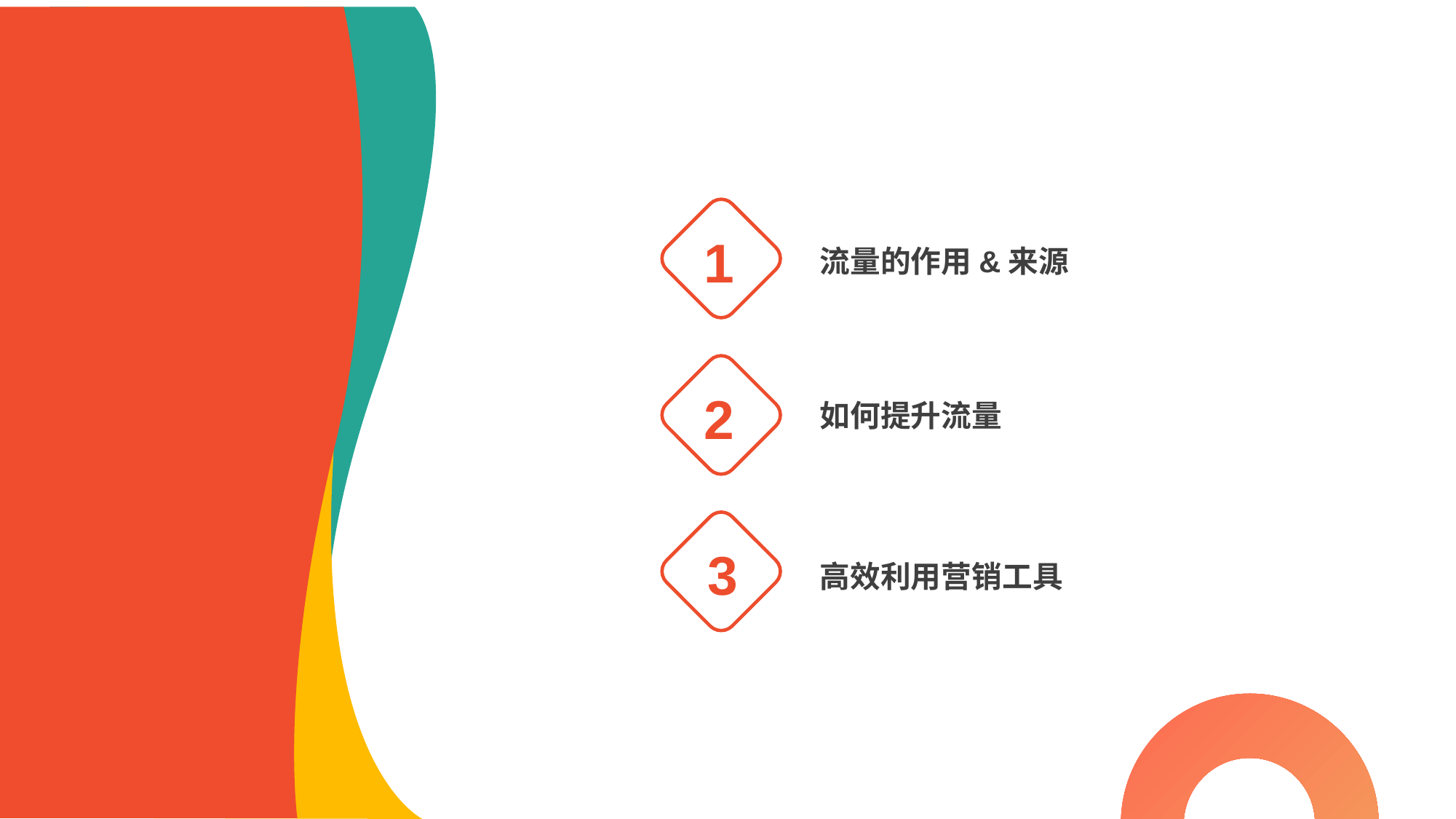

Shopee
平台商品刊登
&
优质listing

1
流量的作用&来源

2
如何提升流量
3
3
高效利用营销工具